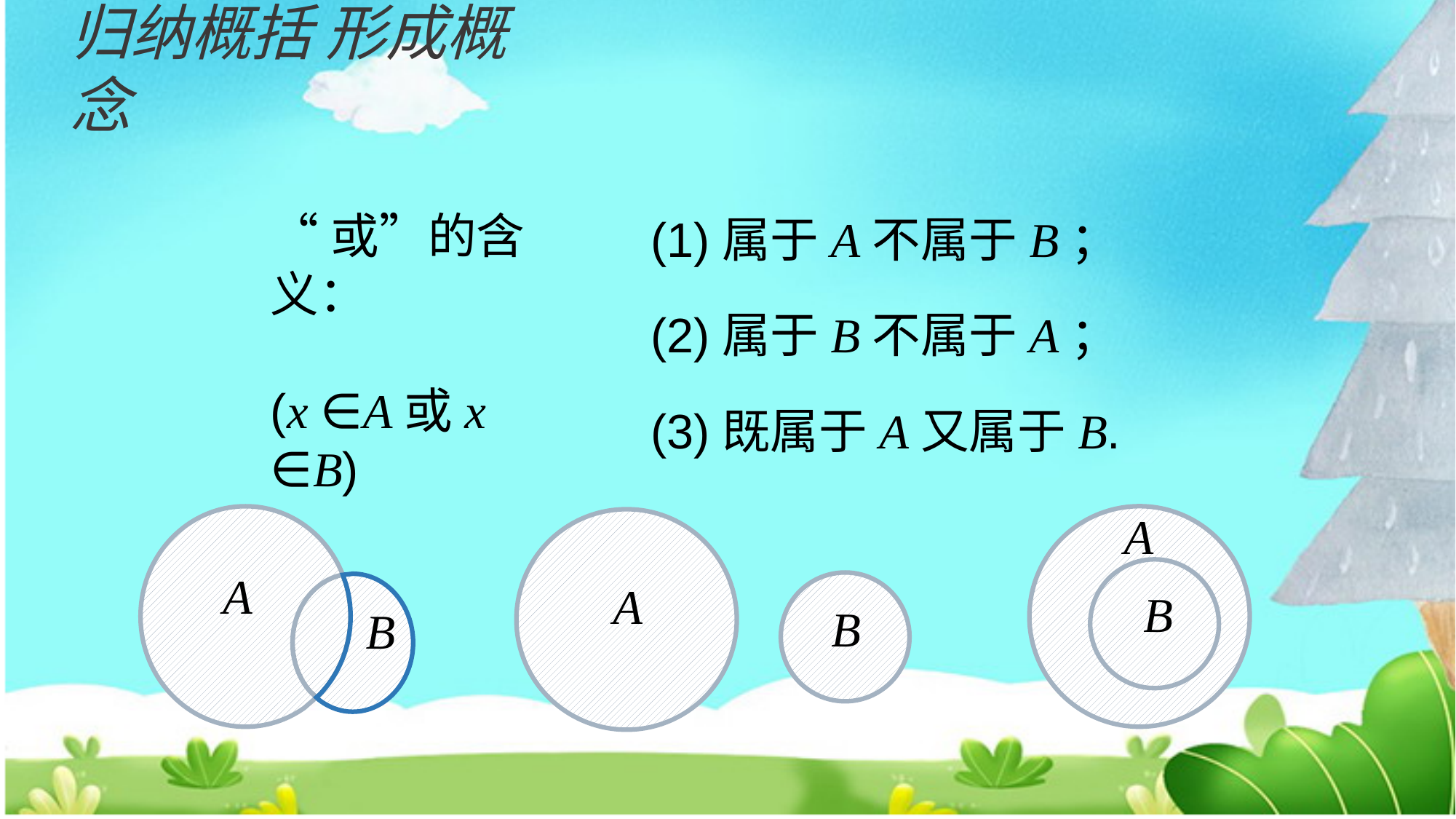

归纳概括 形成概念
“或”的含义：

(x ∈A或x ∈B)
(1)属于A不属于B；
(2)属于B不属于A；
(3)既属于A又属于B.
A

B

A
B

A

B